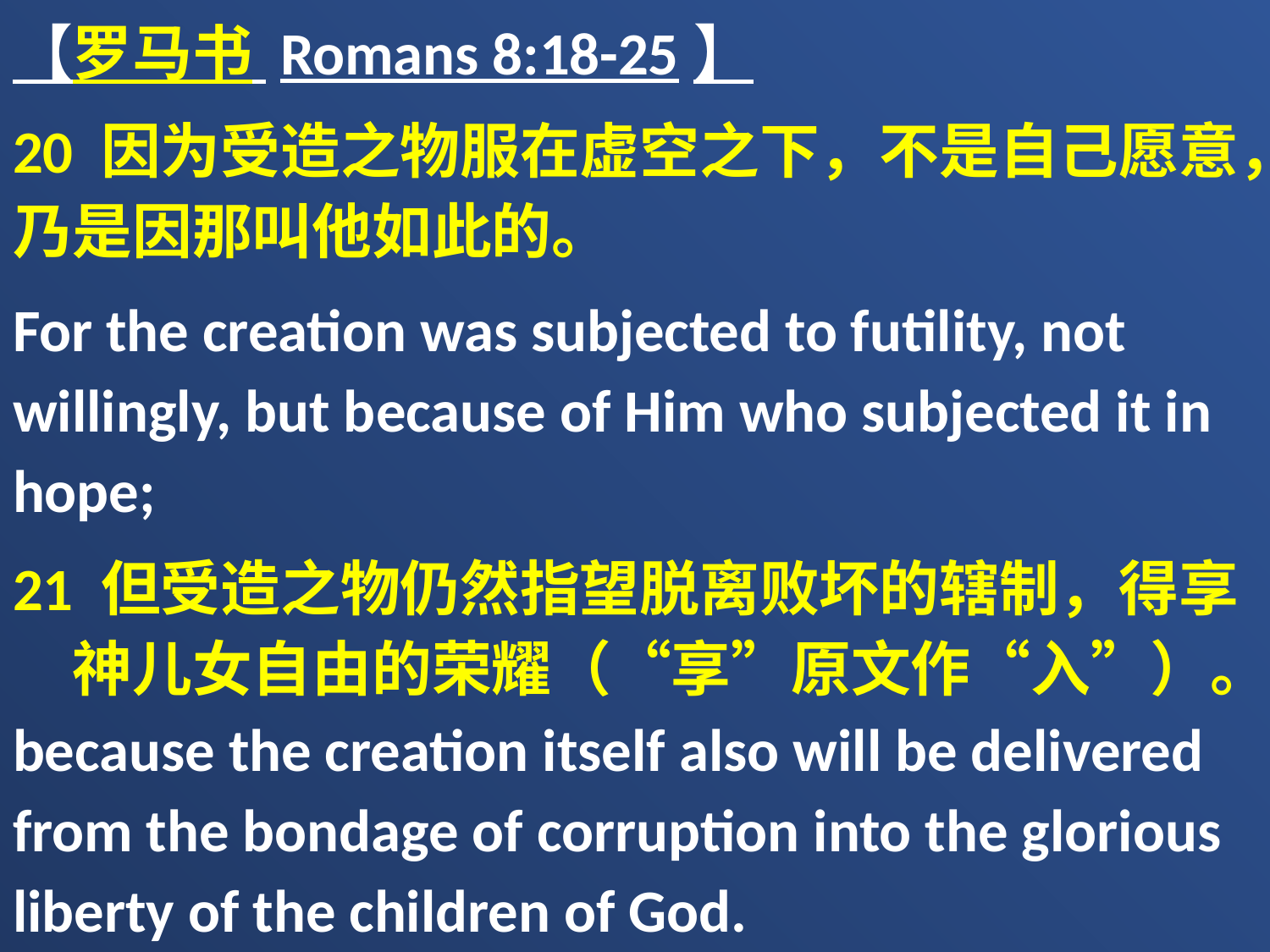

【罗马书 Romans 8:18-25】
20 因为受造之物服在虚空之下，不是自己愿意，乃是因那叫他如此的。
For the creation was subjected to futility, not willingly, but because of Him who subjected it in hope;
21 但受造之物仍然指望脱离败坏的辖制，得享　神儿女自由的荣耀（“享”原文作“入”）。because the creation itself also will be delivered from the bondage of corruption into the glorious liberty of the children of God.